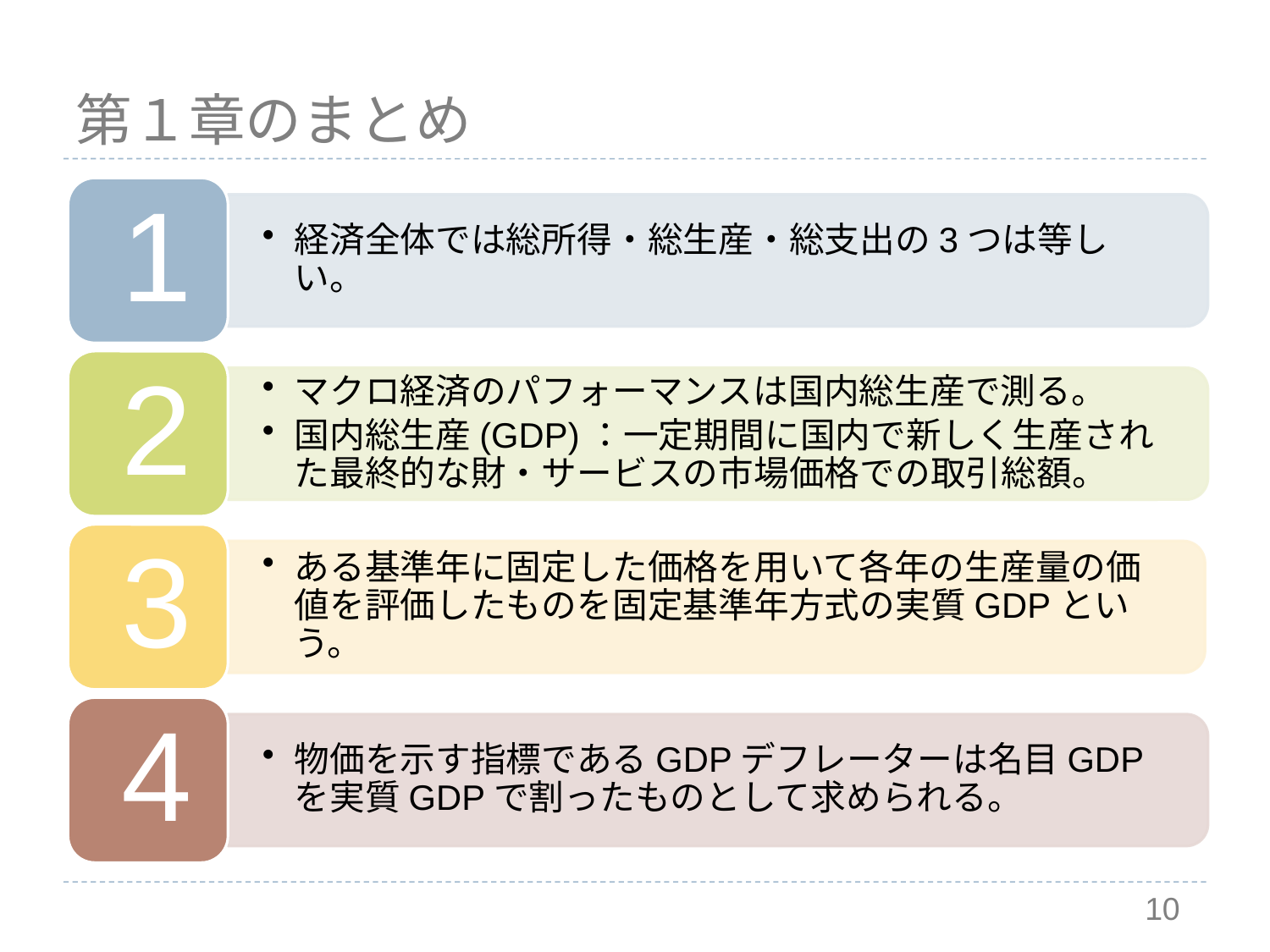

# 第１章のまとめ
経済全体では総所得・総生産・総支出の3つは等しい。
1
マクロ経済のパフォーマンスは国内総生産で測る。
国内総生産(GDP)：一定期間に国内で新しく生産された最終的な財・サービスの市場価格での取引総額。
2
ある基準年に固定した価格を用いて各年の生産量の価値を評価したものを固定基準年方式の実質GDPという。
3
物価を示す指標であるGDPデフレーターは名目GDPを実質GDPで割ったものとして求められる。
4
10